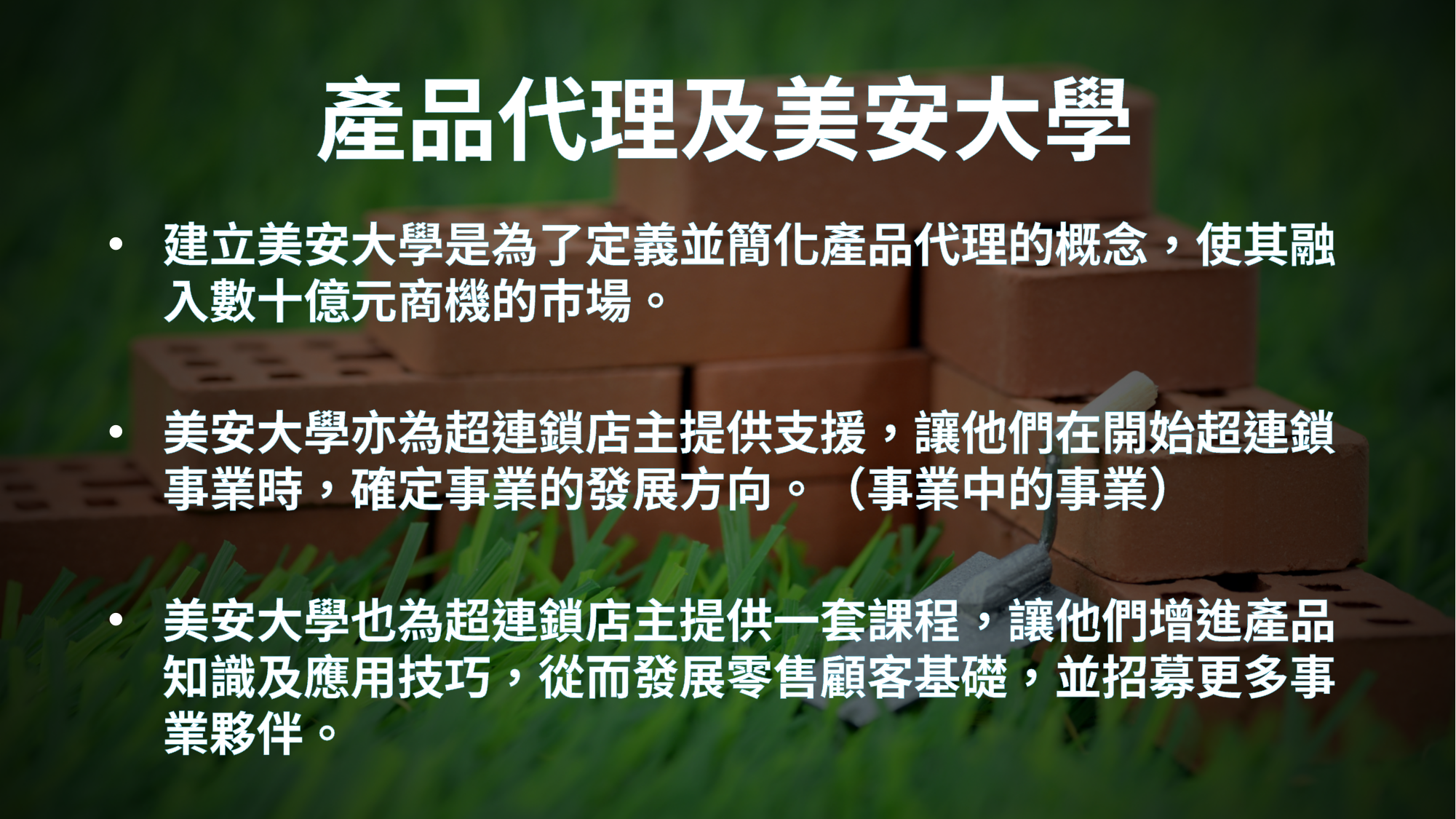

產品代理及美安大學
建立美安大學是為了定義並簡化產品代理的概念，使其融入數十億元商機的巿場。

美安大學亦為超連鎖店主提供支援，讓他們在開始超連鎖事業時，確定事業的發展方向。（事業中的事業）

美安大學也為超連鎖店主提供一套課程，讓他們增進產品知識及應用技巧，從而發展零售顧客基礎，並招募更多事業夥伴。